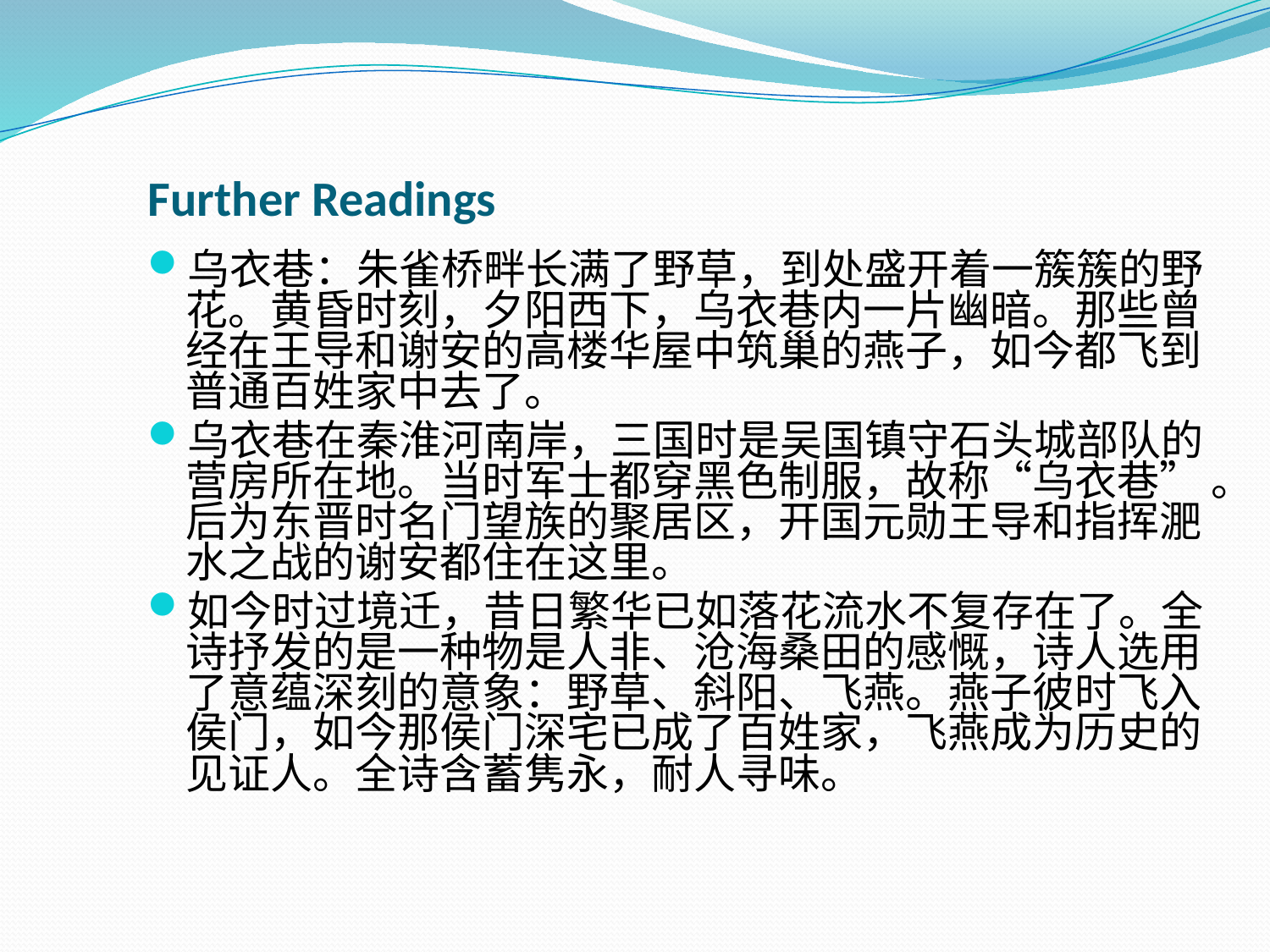

# Further Readings
乌衣巷：朱雀桥畔长满了野草，到处盛开着一簇簇的野花。黄昏时刻，夕阳西下，乌衣巷内一片幽暗。那些曾经在王导和谢安的高楼华屋中筑巢的燕子，如今都飞到普通百姓家中去了。
乌衣巷在秦淮河南岸，三国时是吴国镇守石头城部队的营房所在地。当时军士都穿黑色制服，故称“乌衣巷” 。后为东晋时名门望族的聚居区，开国元勋王导和指挥淝水之战的谢安都住在这里。
如今时过境迁，昔日繁华已如落花流水不复存在了。全诗抒发的是一种物是人非、沧海桑田的感慨，诗人选用了意蕴深刻的意象：野草、斜阳、飞燕。燕子彼时飞入侯门，如今那侯门深宅已成了百姓家，飞燕成为历史的见证人。全诗含蓄隽永，耐人寻味。